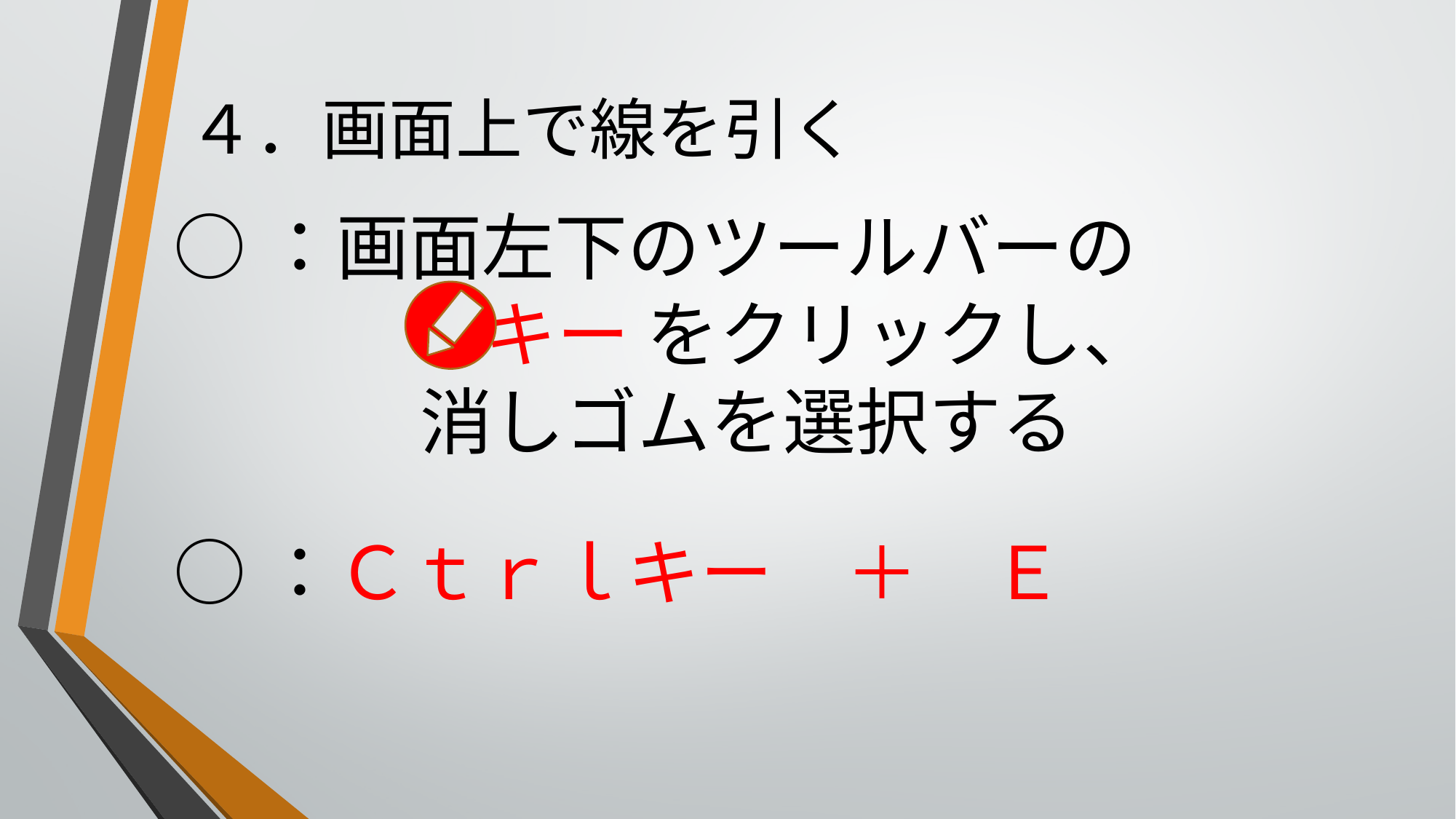

# ４．画面上で線を引く
○：画面左下のツールバーの
　　キー をクリックし、
消しゴムを選択する

○：Ｃｔｒｌキー　＋　Ｅ